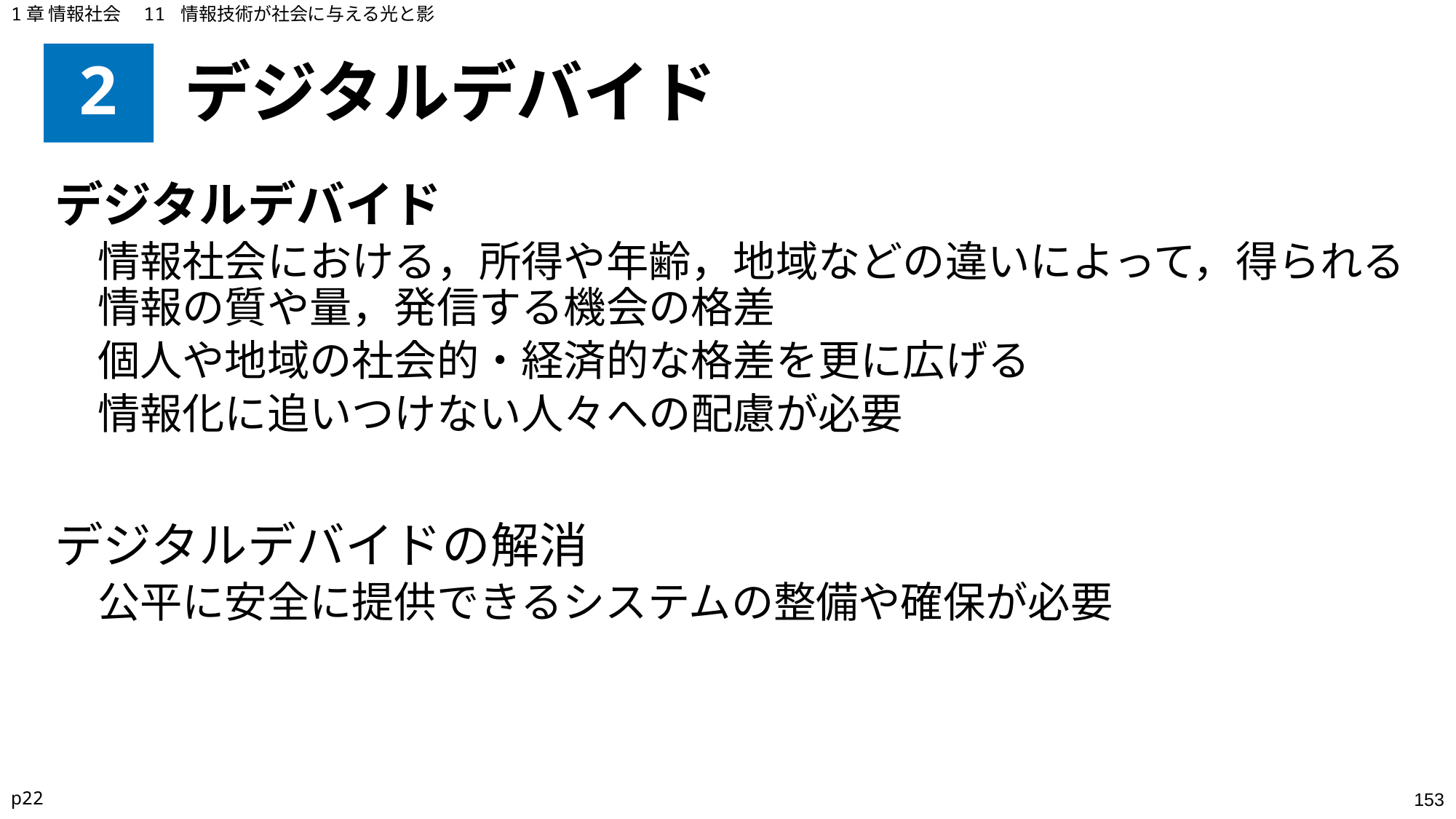

1章 情報社会　11 情報技術が社会に与える光と影

# 2
デジタルデバイド
デジタルデバイド
情報社会における，所得や年齢，地域などの違いによって，得られる情報の質や量，発信する機会の格差
個人や地域の社会的・経済的な格差を更に広げる
情報化に追いつけない人々への配慮が必要

デジタルデバイドの解消
公平に安全に提供できるシステムの整備や確保が必要
p22
153